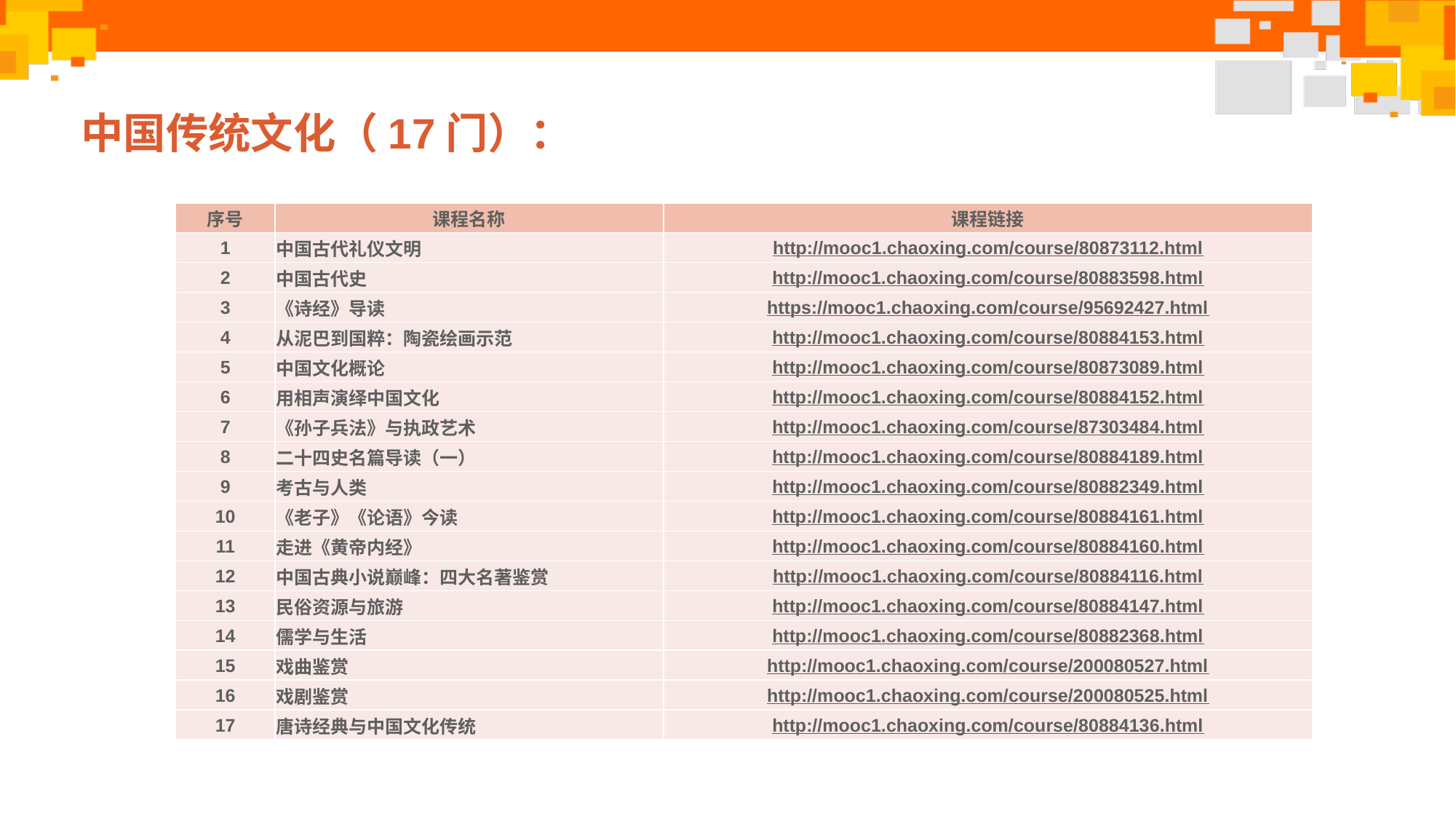

# 中国传统文化（17门）：
| 序号 | 课程名称 | 课程链接 |
| --- | --- | --- |
| 1 | 中国古代礼仪文明 | http://mooc1.chaoxing.com/course/80873112.html |
| 2 | 中国古代史 | http://mooc1.chaoxing.com/course/80883598.html |
| 3 | 《诗经》导读 | https://mooc1.chaoxing.com/course/95692427.html |
| 4 | 从泥巴到国粹：陶瓷绘画示范 | http://mooc1.chaoxing.com/course/80884153.html |
| 5 | 中国文化概论 | http://mooc1.chaoxing.com/course/80873089.html |
| 6 | 用相声演绎中国文化 | http://mooc1.chaoxing.com/course/80884152.html |
| 7 | 《孙子兵法》与执政艺术 | http://mooc1.chaoxing.com/course/87303484.html |
| 8 | 二十四史名篇导读（一） | http://mooc1.chaoxing.com/course/80884189.html |
| 9 | 考古与人类 | http://mooc1.chaoxing.com/course/80882349.html |
| 10 | 《老子》《论语》今读 | http://mooc1.chaoxing.com/course/80884161.html |
| 11 | 走进《黄帝内经》 | http://mooc1.chaoxing.com/course/80884160.html |
| 12 | 中国古典小说巅峰：四大名著鉴赏 | http://mooc1.chaoxing.com/course/80884116.html |
| 13 | 民俗资源与旅游 | http://mooc1.chaoxing.com/course/80884147.html |
| 14 | 儒学与生活 | http://mooc1.chaoxing.com/course/80882368.html |
| 15 | 戏曲鉴赏 | http://mooc1.chaoxing.com/course/200080527.html |
| 16 | 戏剧鉴赏 | http://mooc1.chaoxing.com/course/200080525.html |
| 17 | 唐诗经典与中国文化传统 | http://mooc1.chaoxing.com/course/80884136.html |